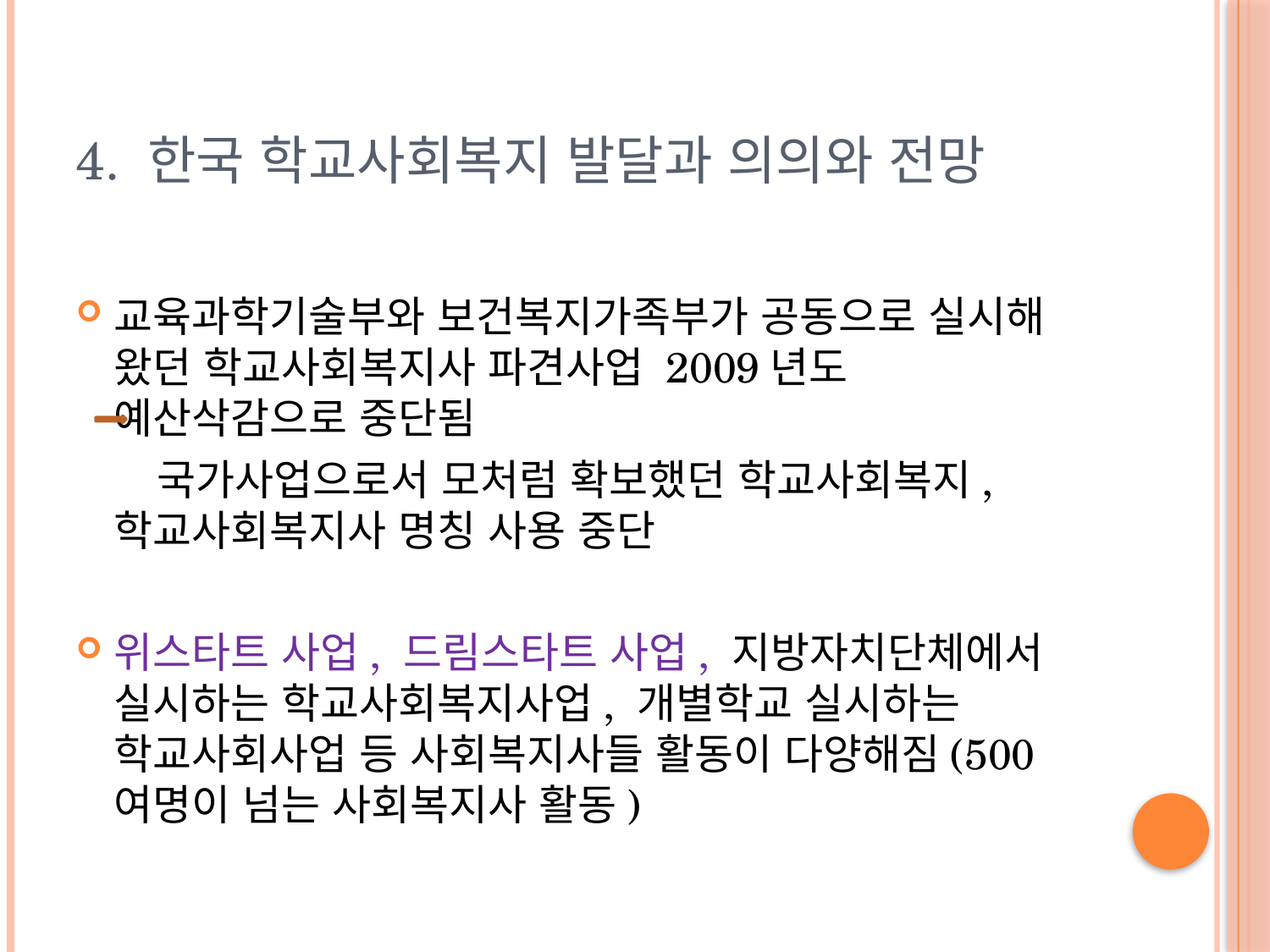

# 4. 한국 학교사회복지 발달과 의의와 전망

교육과학기술부와 보건복지가족부가 공동으로 실시해 왔던 학교사회복지사 파견사업 2009년도 예산삭감으로 중단됨
      국가사업으로서 모처럼 확보했던 학교사회복지, 학교사회복지사 명칭 사용 중단

위스타트 사업, 드림스타트 사업, 지방자치단체에서 실시하는 학교사회복지사업, 개별학교 실시하는 학교사회사업 등 사회복지사들 활동이 다양해짐(500여명이 넘는 사회복지사 활동)